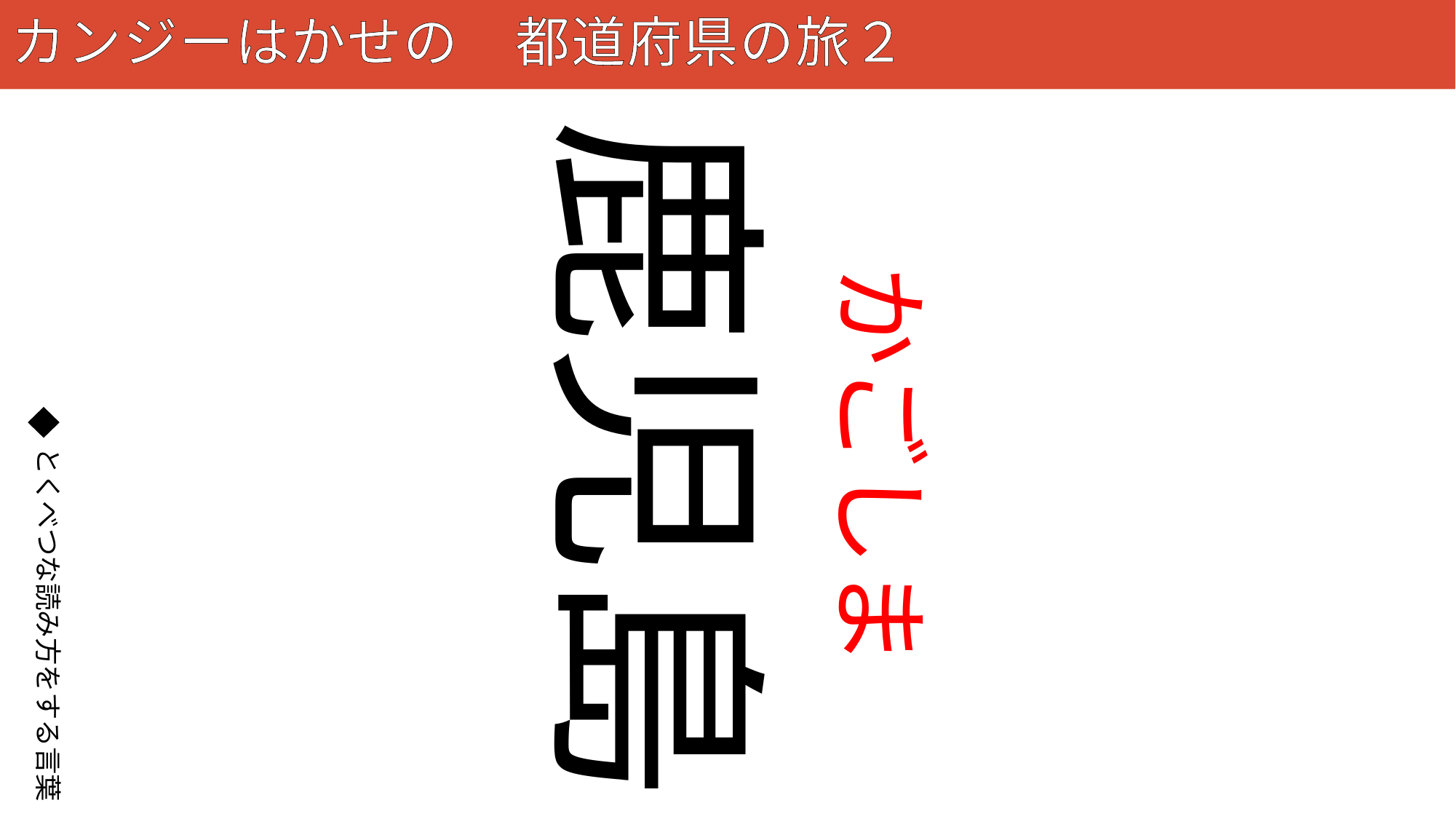

# カンジーはかせの　都道府県の旅２
113
鹿児島
かごしま

とくべつな読み方をする言葉